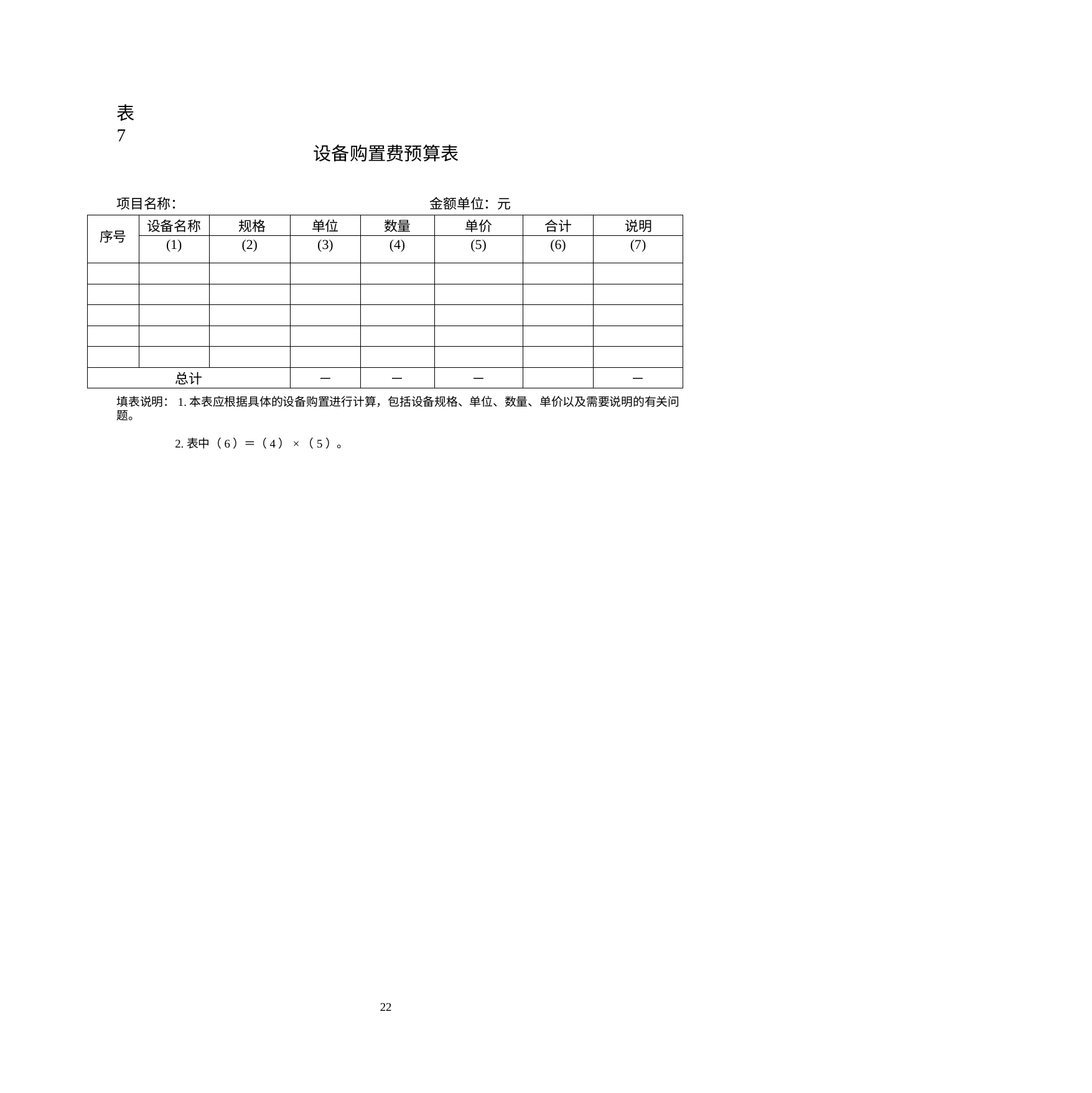

表 7
设备购置费预算表
项目名称：
金额单位：元
| 序号 | 设备名称 | 规格 | 单位 | 数量 | 单价 | 合计 | 说明 |
| --- | --- | --- | --- | --- | --- | --- | --- |
|  | (1) | (2) | (3) | (4) | (5) | (6) | (7) |
|  |  |  |  |  |  |  |  |
|  |  |  |  |  |  |  |  |
|  |  |  |  |  |  |  |  |
|  |  |  |  |  |  |  |  |
|  |  |  |  |  |  |  |  |
| 总计 |  |  | － | － | － |  | － |
填表说明：1.本表应根据具体的设备购置进行计算，包括设备规格、单位、数量、单价以及需要说明的有关问题。

2.表中（6）＝（4）×（5）。
22